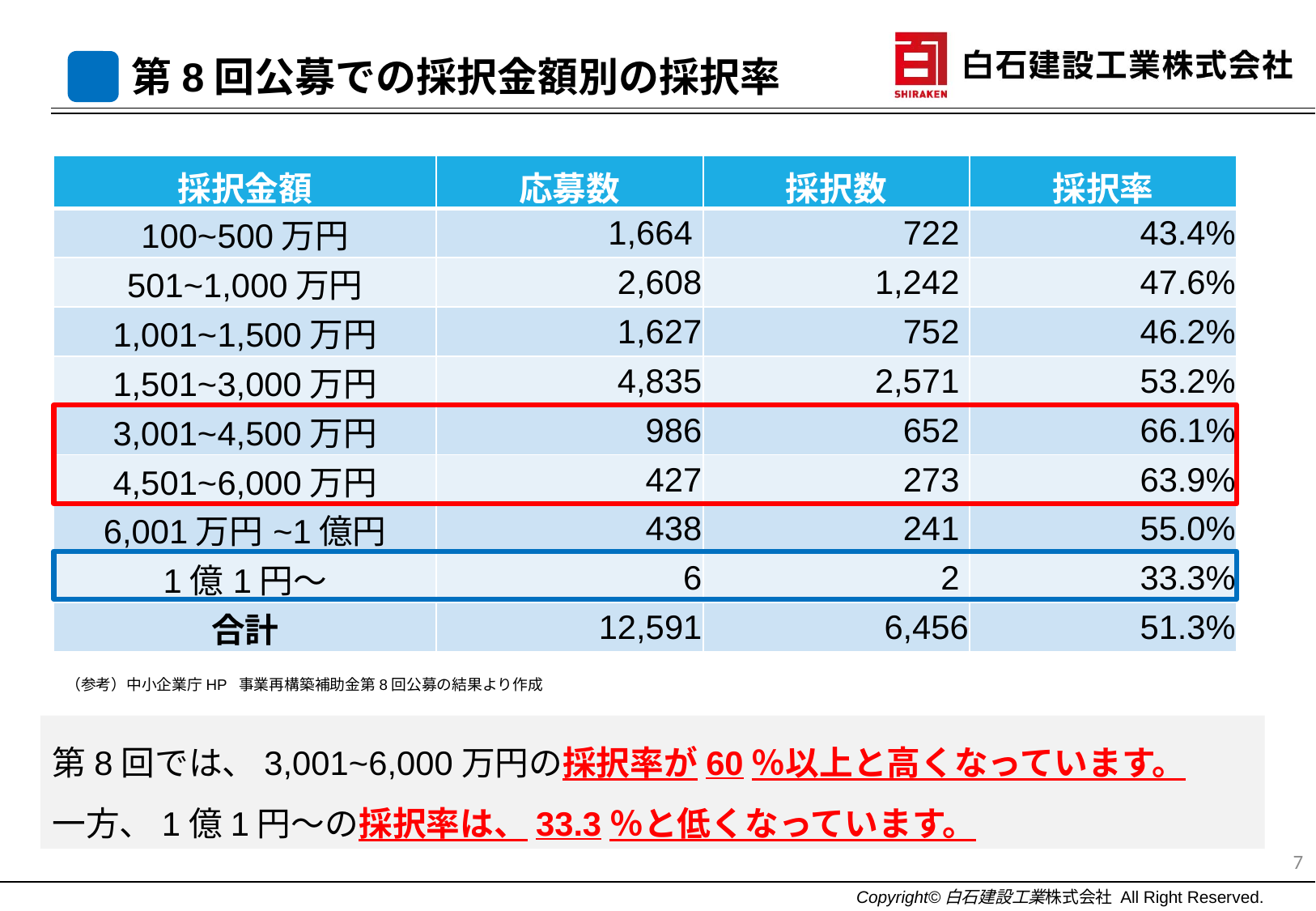

第8回公募での採択金額別の採択率
| 採択金額 | 応募数 | 採択数 | 採択率 |
| --- | --- | --- | --- |
| 100~500万円 | 1,664 | 722 | 43.4% |
| 501~1,000万円 | 2,608 | 1,242 | 47.6% |
| 1,001~1,500万円 | 1,627 | 752 | 46.2% |
| 1,501~3,000万円 | 4,835 | 2,571 | 53.2% |
| 3,001~4,500万円 | 986 | 652 | 66.1% |
| 4,501~6,000万円 | 427 | 273 | 63.9% |
| 6,001万円~1億円 | 438 | 241 | 55.0% |
| 1億1円～ | 6 | 2 | 33.3% |
| 合計 | 12,591 | 6,456 | 51.3% |

（参考）中小企業庁HP  事業再構築補助金第8回公募の結果より作成
第8回では、3,001~6,000万円の採択率が60％以上と高くなっています。
一方、1億1円～の採択率は、33.3％と低くなっています。
7